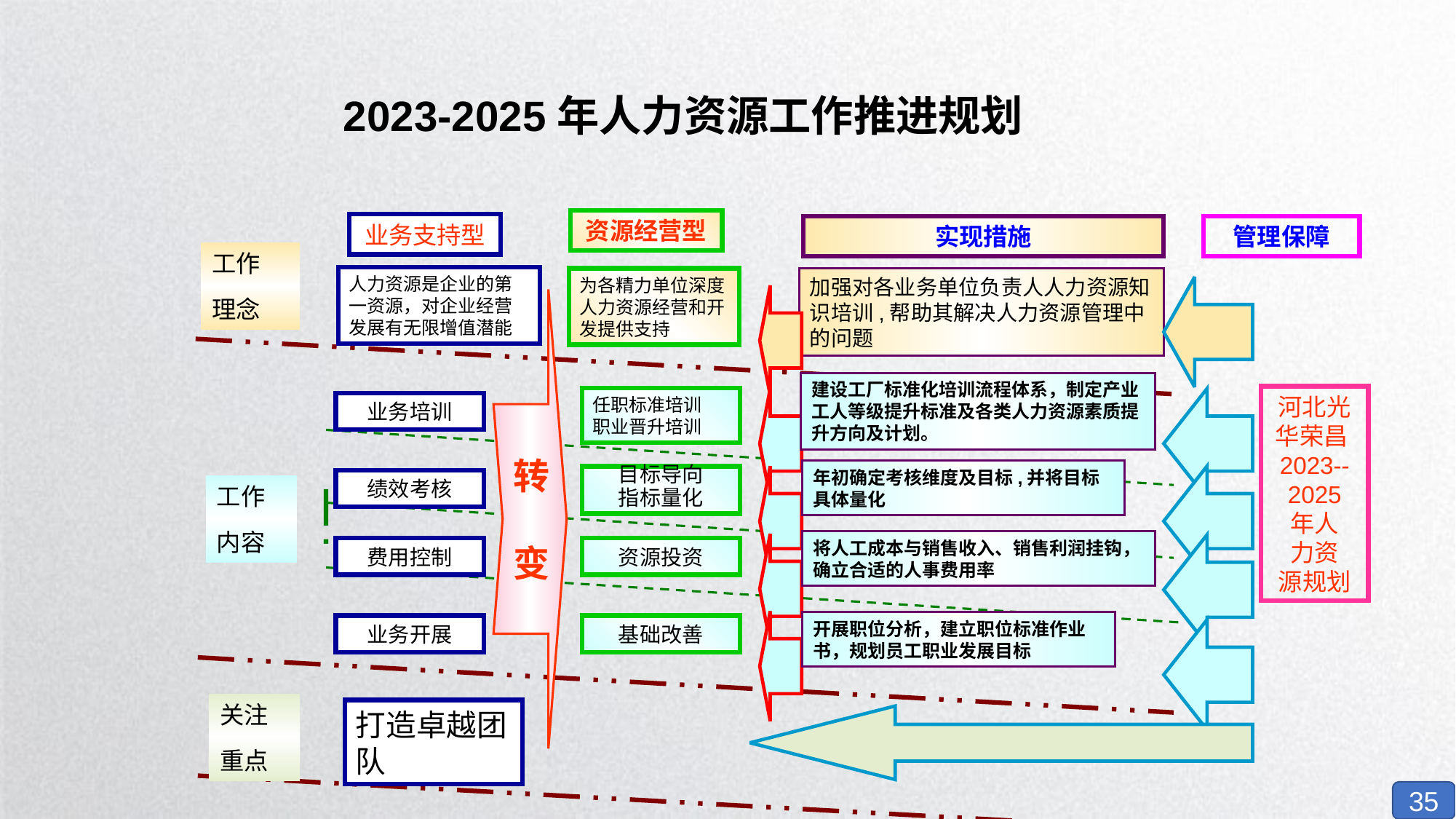

2023-2025年人力资源工作推进规划
资源经营型
业务支持型
实现措施
管理保障
工作
理念
人力资源是企业的第一资源，对企业经营发展有无限增值潜能
为各精力单位深度人力资源经营和开发提供支持
加强对各业务单位负责人人力资源知识培训,帮助其解决人力资源管理中的问题

转

变

建设工厂标准化培训流程体系，制定产业工人等级提升标准及各类人力资源素质提升方向及计划。
河北光华荣昌2023--2025
年人
力资
源规划
任职标准培训
职业晋升培训

业务培训

年初确定考核维度及目标,并将目标
具体量化

目标导向
指标量化
绩效考核
工作
内容

将人工成本与销售收入、销售利润挂钩，确立合适的人事费用率

费用控制
资源投资

开展职位分析，建立职位标准作业
书，规划员工职业发展目标
业务开展
基础改善

关注
重点
打造卓越团队

35